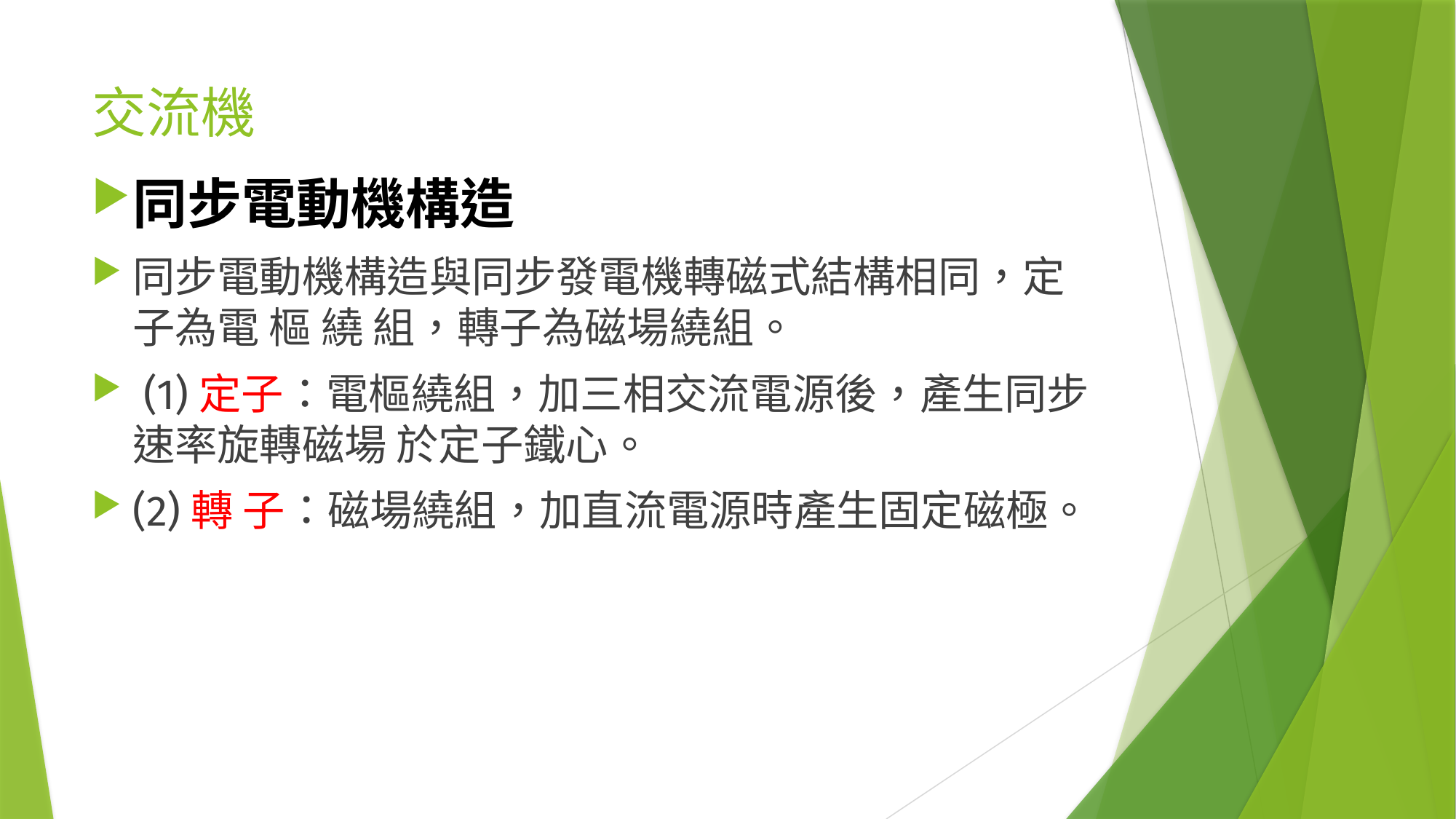

# 交流機
同步電動機構造
同步電動機構造與同步發電機轉磁式結構相同，定子為電 樞 繞 組，轉子為磁場繞組。
 (1)定子：電樞繞組，加三相交流電源後，產生同步速率旋轉磁場 於定子鐵心。
(2)轉 子：磁場繞組，加直流電源時產生固定磁極。